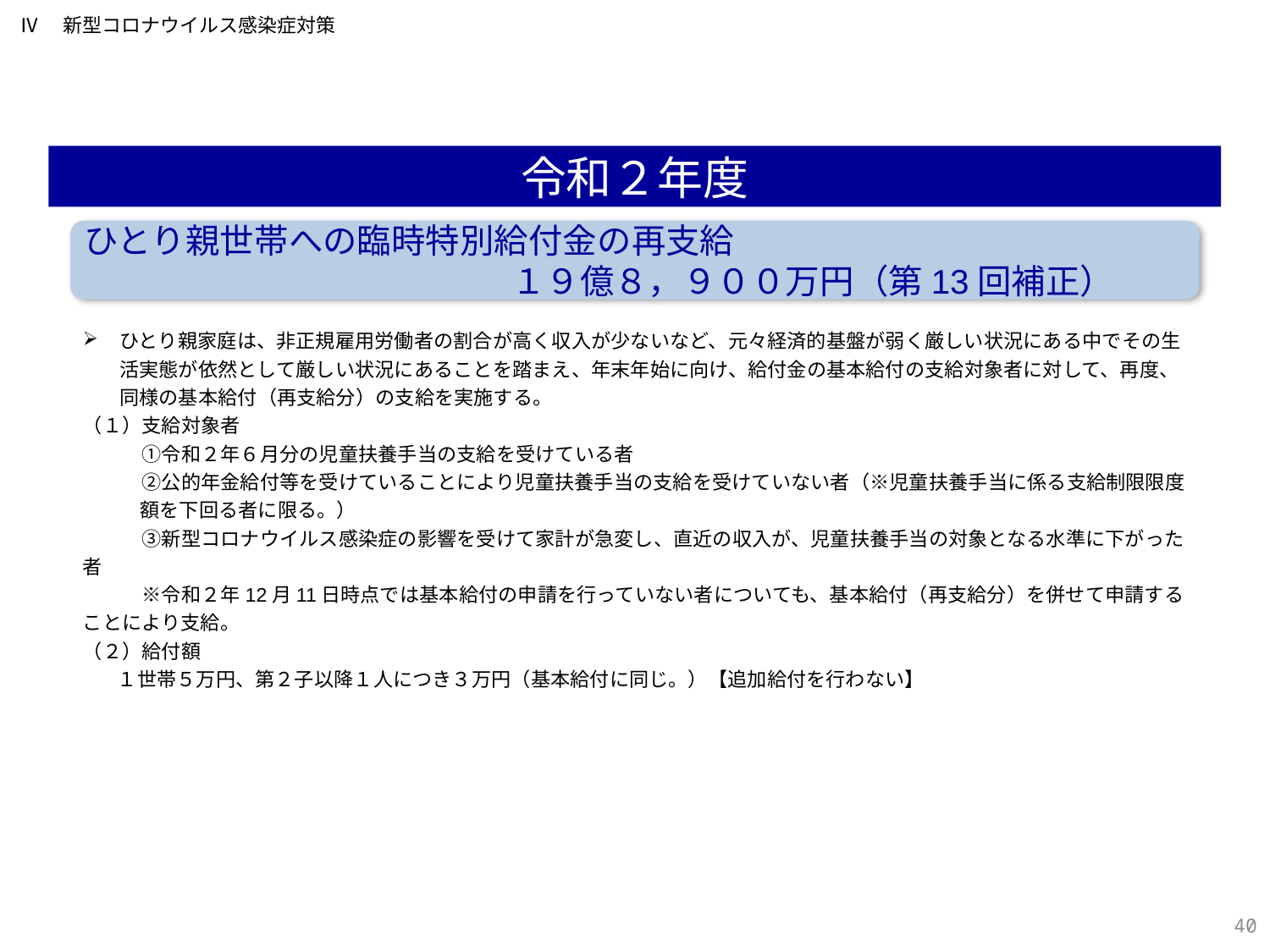

Ⅳ　新型コロナウイルス感染症対策
令和２年度
ひとり親世帯への臨時特別給付金の再支給
                                                       １９億８，９００万円（第13回補正）
ひとり親家庭は、非正規雇用労働者の割合が高く収入が少ないなど、元々経済的基盤が弱く厳しい状況にある中でその生活実態が依然として厳しい状況にあることを踏まえ、年末年始に向け、給付金の基本給付の支給対象者に対して、再度、同様の基本給付（再支給分）の支給を実施する。
（１）支給対象者
　　　①令和２年６月分の児童扶養手当の支給を受けている者
　　　②公的年金給付等を受けていることにより児童扶養手当の支給を受けていない者（※児童扶養手当に係る支給制限限度額を下回る者に限る。）
　　　③新型コロナウイルス感染症の影響を受けて家計が急変し、直近の収入が、児童扶養手当の対象となる水準に下がった者
　　　※令和２年12月11日時点では基本給付の申請を行っていない者についても、基本給付（再支給分）を併せて申請することにより支給。
（２）給付額
１世帯５万円、第２子以降１人につき３万円（基本給付に同じ。）【追加給付を行わない】
40